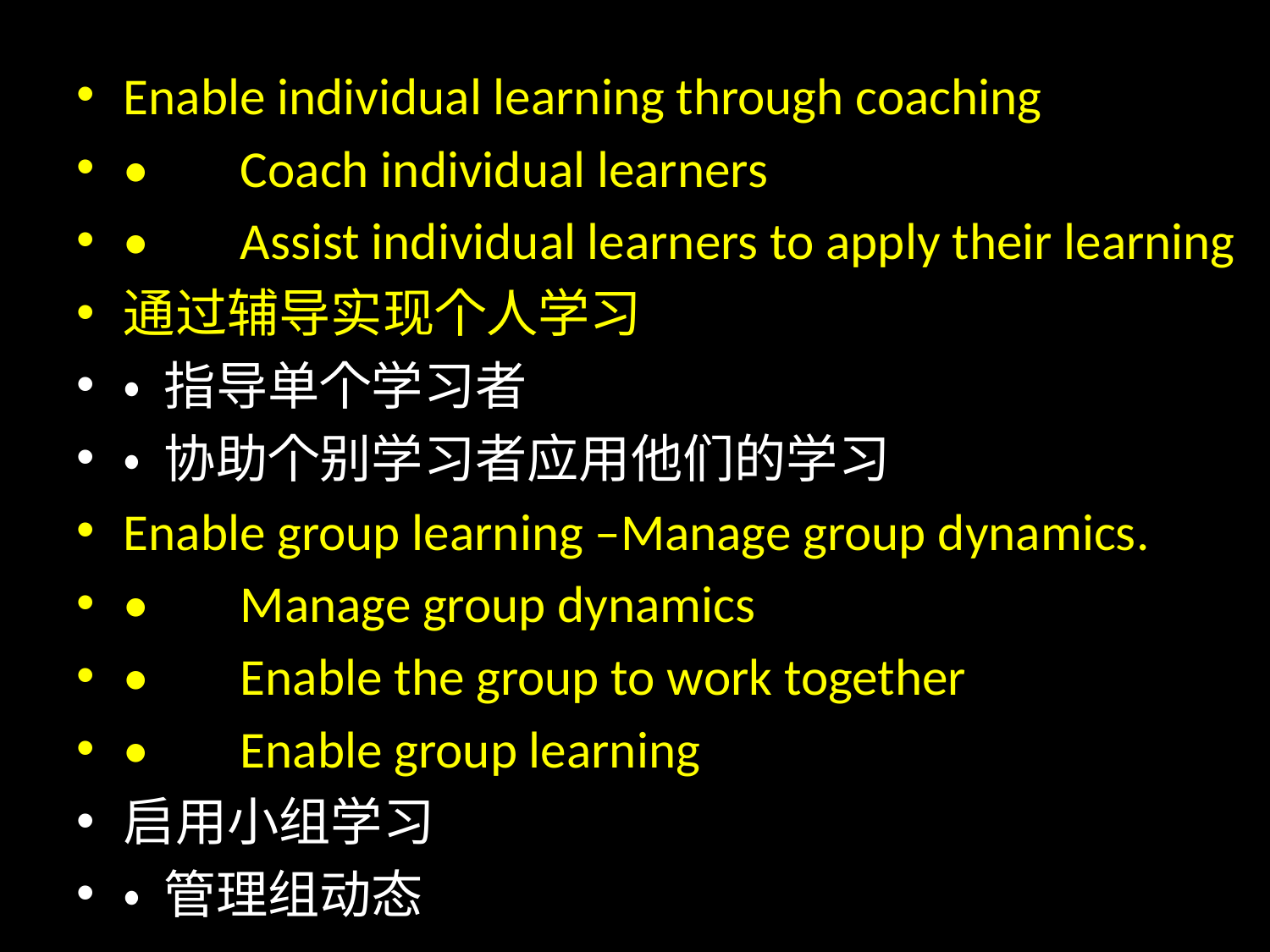

#
Enable individual learning through coaching
•	Coach individual learners
•	Assist individual learners to apply their learning
通过辅导实现个人学习
• 指导单个学习者
• 协助个别学习者应用他们的学习
Enable group learning –Manage group dynamics.
•	Manage group dynamics
•	Enable the group to work together
•	Enable group learning
启用小组学习
• 管理组动态